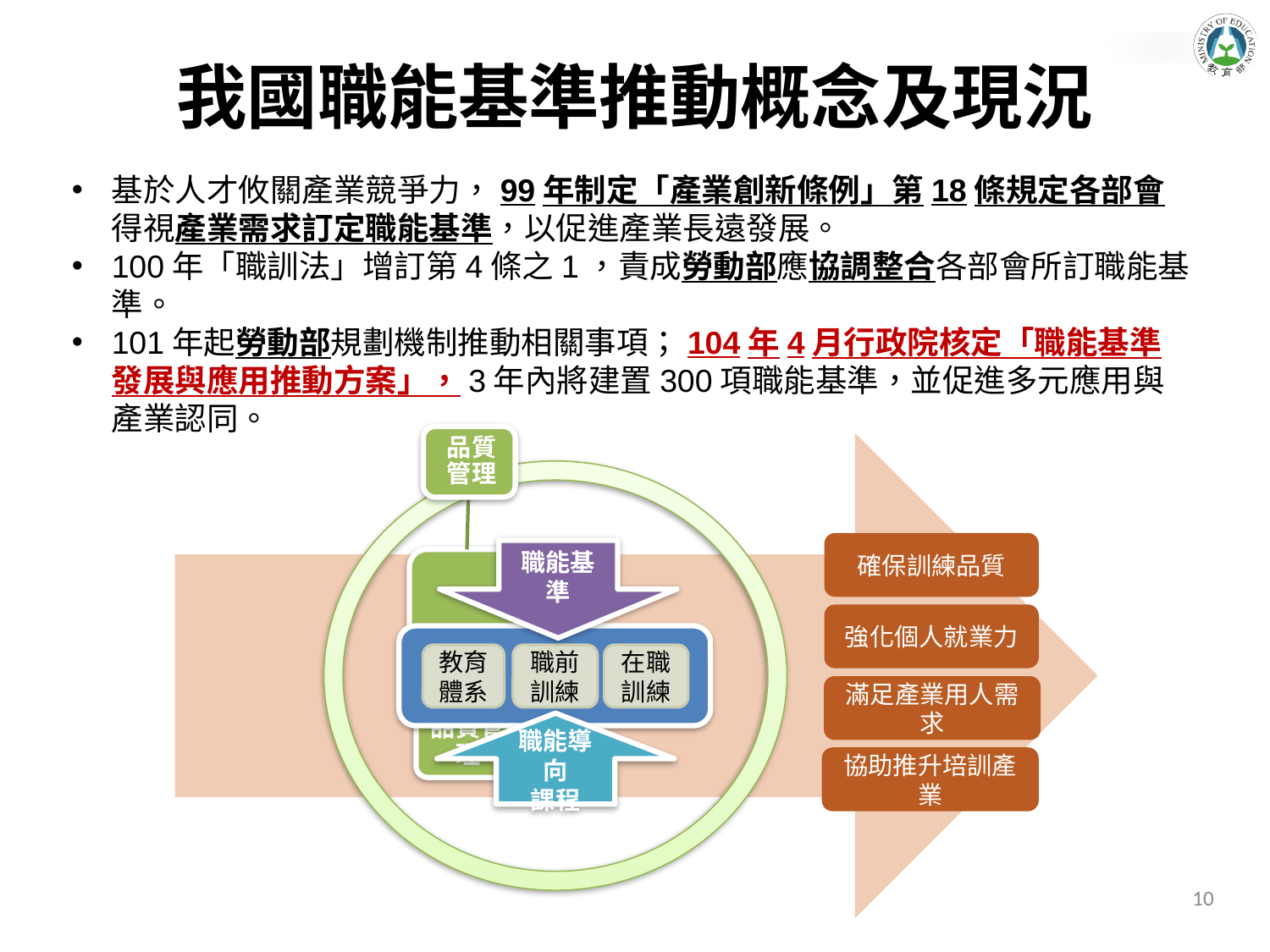

我國職能基準推動概念及現況
基於人才攸關產業競爭力，99年制定「產業創新條例」第18條規定各部會得視產業需求訂定職能基準，以促進產業長遠發展。
100年「職訓法」增訂第4條之1，責成勞動部應協調整合各部會所訂職能基準。
101年起勞動部規劃機制推動相關事項；104年4月行政院核定「職能基準發展與應用推動方案」，3年內將建置300項職能基準，並促進多元應用與產業認同。

品質管理
品質管理

職能基準
確保訓練品質
強化個人就業力

教育體系
職前訓練
在職訓練
職能導向
課程
滿足產業用人需求
協助推升培訓產業